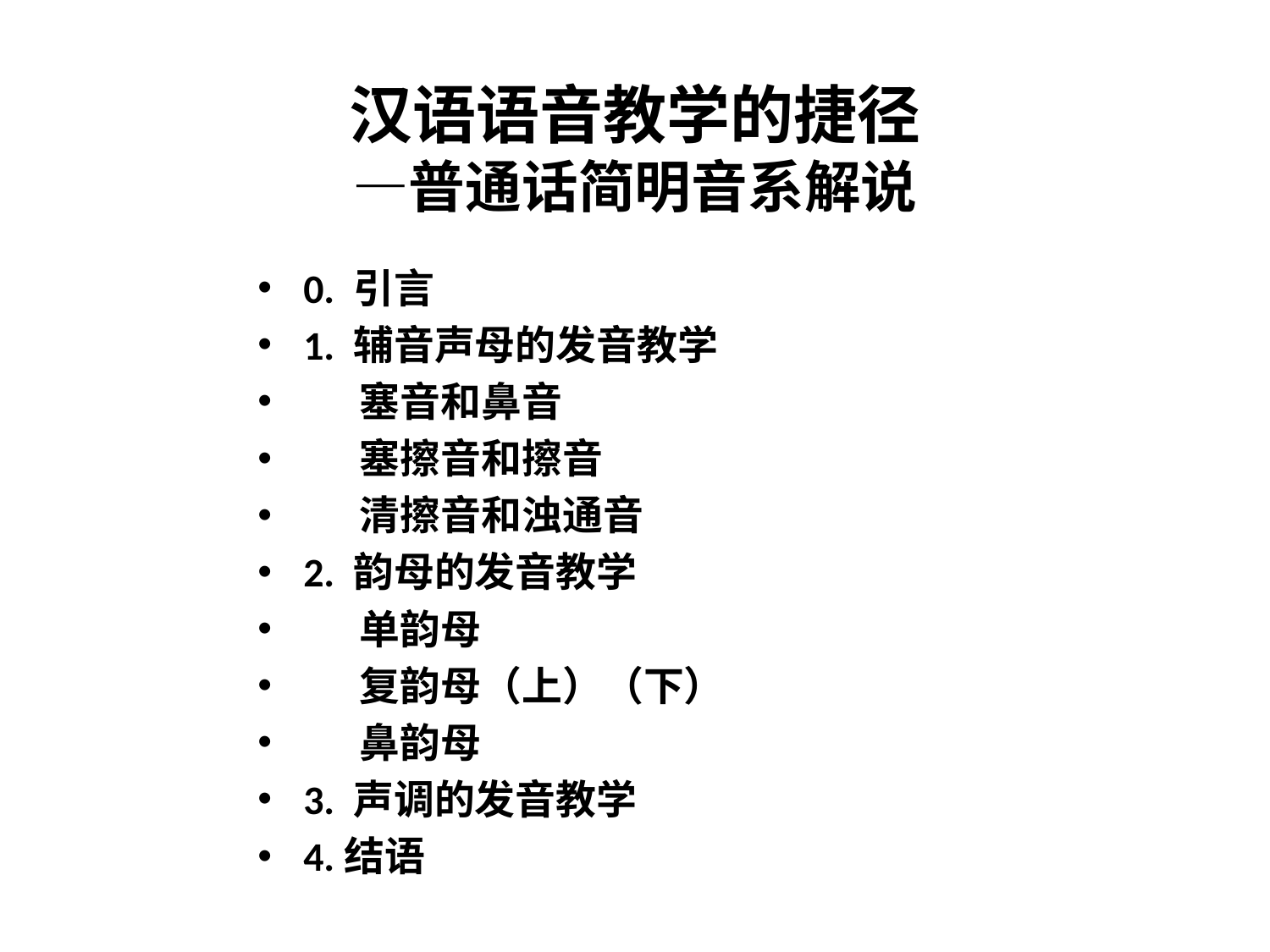

# 汉语语音教学的捷径 —普通话简明音系解说
0. 引言
1. 辅音声母的发音教学
     塞音和鼻音
     塞擦音和擦音
     清擦音和浊通音
2. 韵母的发音教学
     单韵母
     复韵母（上）（下）
     鼻韵母
3. 声调的发音教学
4.结语